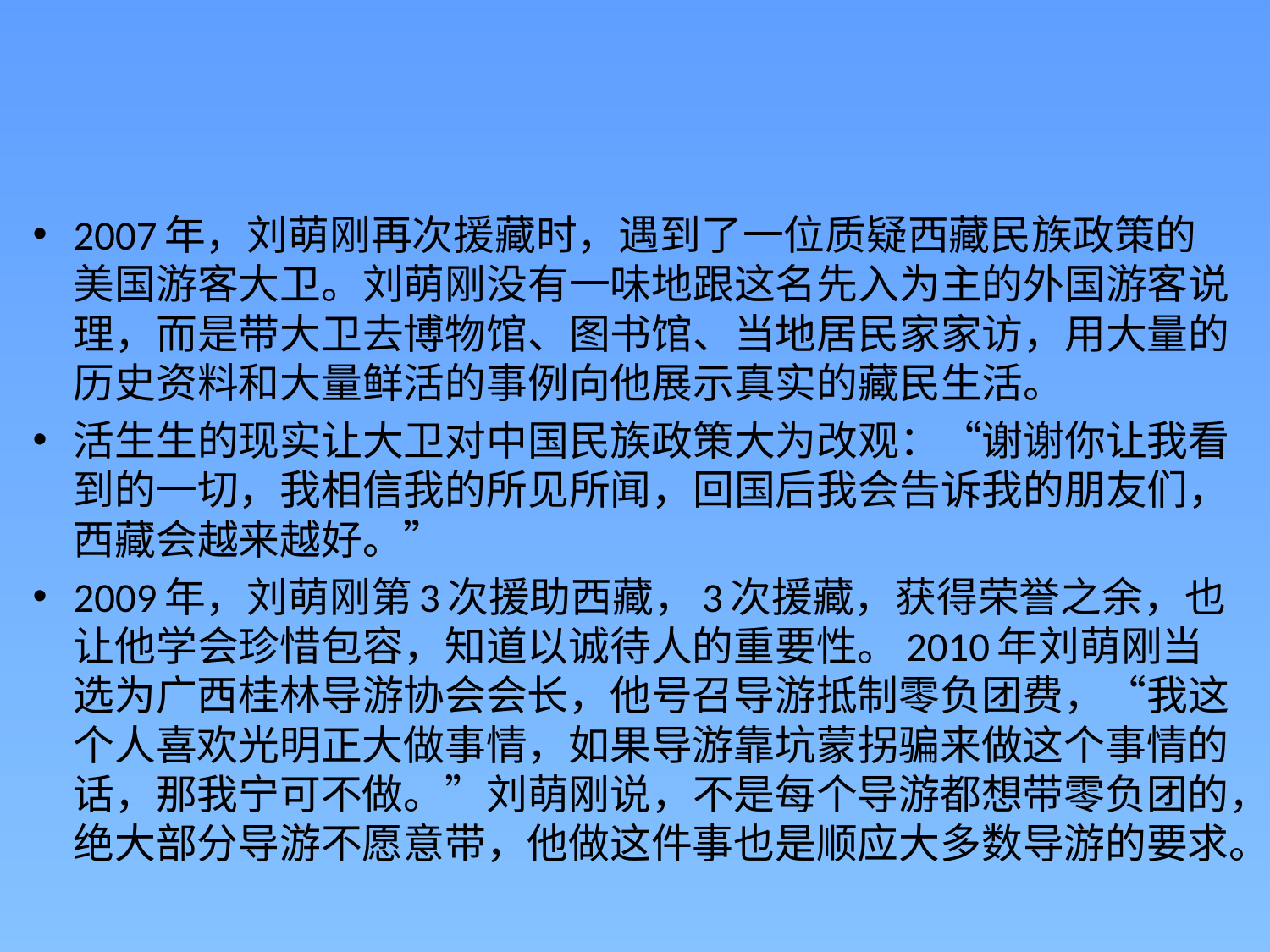

2007年，刘萌刚再次援藏时，遇到了一位质疑西藏民族政策的美国游客大卫。刘萌刚没有一味地跟这名先入为主的外国游客说理，而是带大卫去博物馆、图书馆、当地居民家家访，用大量的历史资料和大量鲜活的事例向他展示真实的藏民生活。
活生生的现实让大卫对中国民族政策大为改观：“谢谢你让我看到的一切，我相信我的所见所闻，回国后我会告诉我的朋友们，西藏会越来越好。”
2009年，刘萌刚第3次援助西藏，3次援藏，获得荣誉之余，也让他学会珍惜包容，知道以诚待人的重要性。2010年刘萌刚当选为广西桂林导游协会会长，他号召导游抵制零负团费，“我这个人喜欢光明正大做事情，如果导游靠坑蒙拐骗来做这个事情的话，那我宁可不做。”刘萌刚说，不是每个导游都想带零负团的，绝大部分导游不愿意带，他做这件事也是顺应大多数导游的要求。